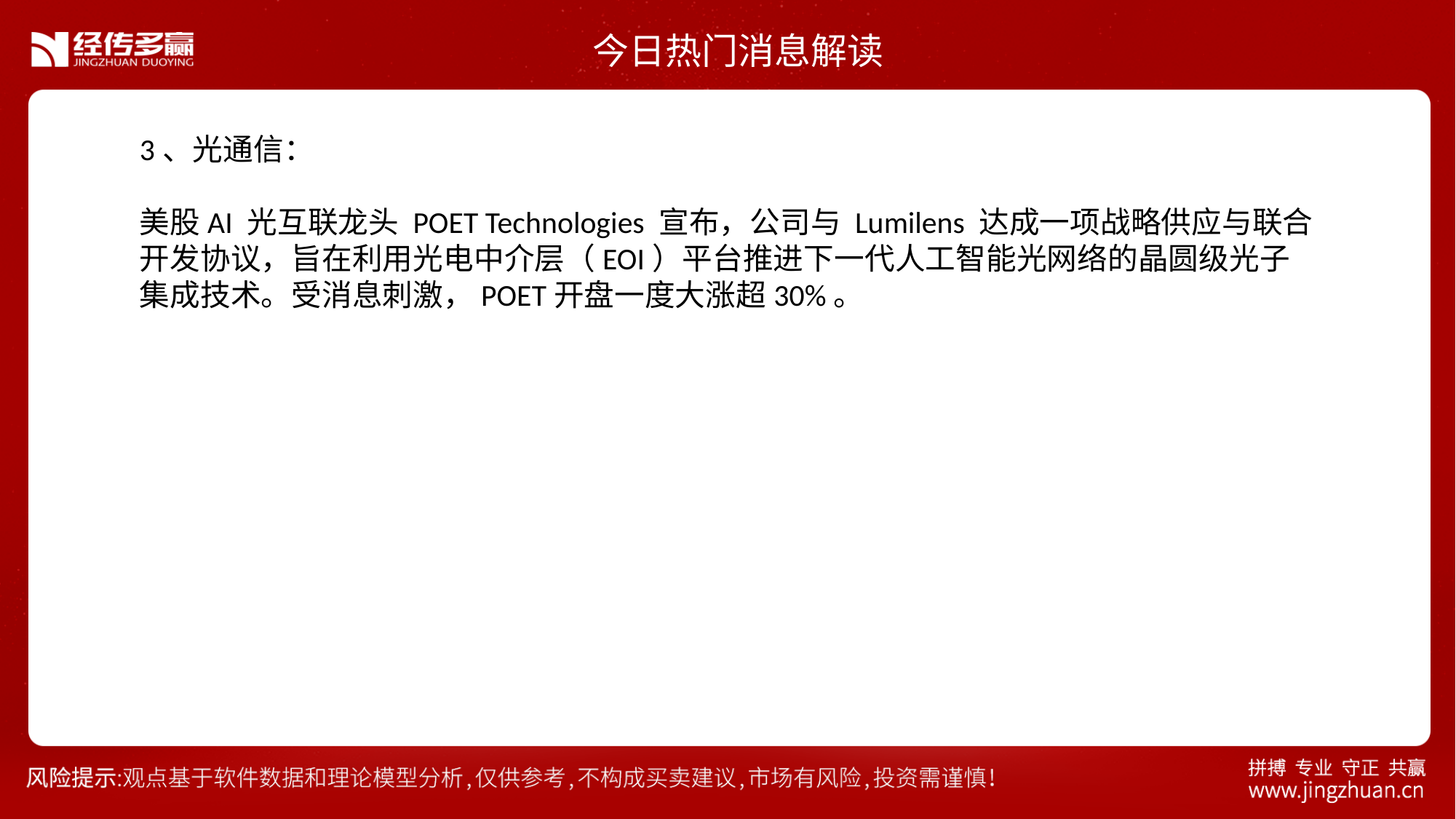

今日热门消息解读
3、光通信：

美股AI 光互联龙头 POET Technologies 宣布，公司与 Lumilens 达成一项战略供应与联合开发协议，旨在利用光电中介层（EOI）平台推进下一代人工智能光网络的晶圆级光子集成技术。受消息刺激，POET开盘一度大涨超30%。